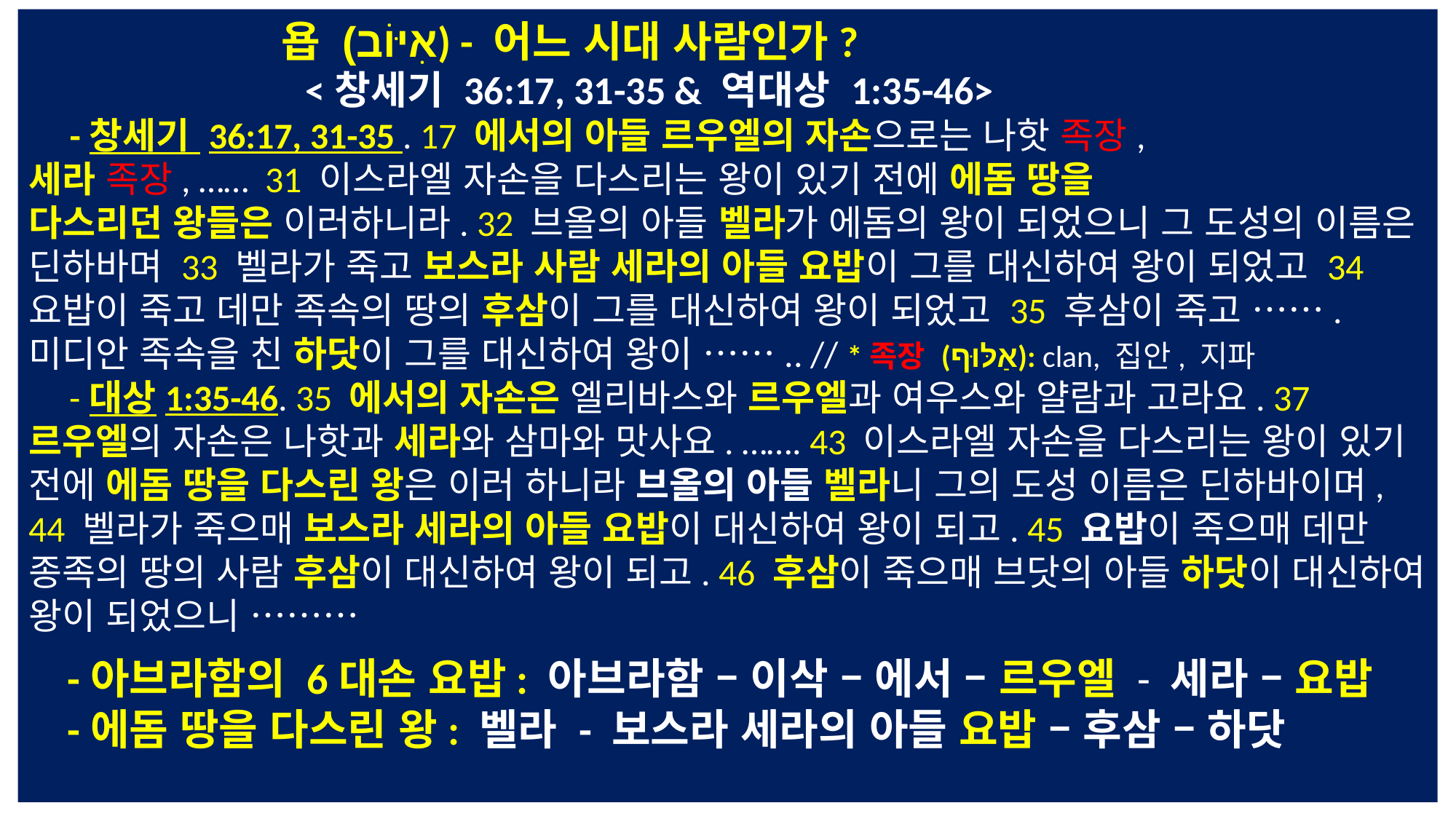

욥 (אִיּוֹב) - 어느 시대 사람인가?
                               <창세기 36:17, 31-35 & 역대상 1:35-46>
     -창세기 36:17, 31-35 . 17 에서의 아들 르우엘의 자손으로는 나핫 족장,
세라 족장, ……  31 이스라엘 자손을 다스리는 왕이 있기 전에 에돔 땅을
다스리던 왕들은 이러하니라. 32 브올의 아들 벨라가 에돔의 왕이 되었으니 그 도성의 이름은 딘하바며 33 벨라가 죽고 보스라 사람 세라의 아들 요밥이 그를 대신하여 왕이 되었고 34 요밥이 죽고 데만 족속의 땅의 후삼이 그를 대신하여 왕이 되었고 35 후삼이 죽고 ……. 미디안 족속을 친 하닷이 그를 대신하여 왕이 …….. // *족장 (אַלּוּף): clan, 집안, 지파
     -대상1:35-46. 35 에서의 자손은 엘리바스와 르우엘과 여우스와 얄람과 고라요. 37 르우엘의 자손은 나핫과 세라와 삼마와 맛사요. ……. 43 이스라엘 자손을 다스리는 왕이 있기 전에 에돔 땅을 다스린 왕은 이러 하니라 브올의 아들 벨라니 그의 도성 이름은 딘하바이며, 44 벨라가 죽으매 보스라 세라의 아들 요밥이 대신하여 왕이 되고. 45 요밥이 죽으매 데만 종족의 땅의 사람 후삼이 대신하여 왕이 되고. 46 후삼이 죽으매 브닷의 아들 하닷이 대신하여 왕이 되었으니 ………

    -아브라함의 6대손 요밥: 아브라함 – 이삭 – 에서 – 르우엘 - 세라 – 요밥
    -에돔 땅을 다스린 왕: 벨라 - 보스라 세라의 아들 요밥 – 후삼 – 하닷